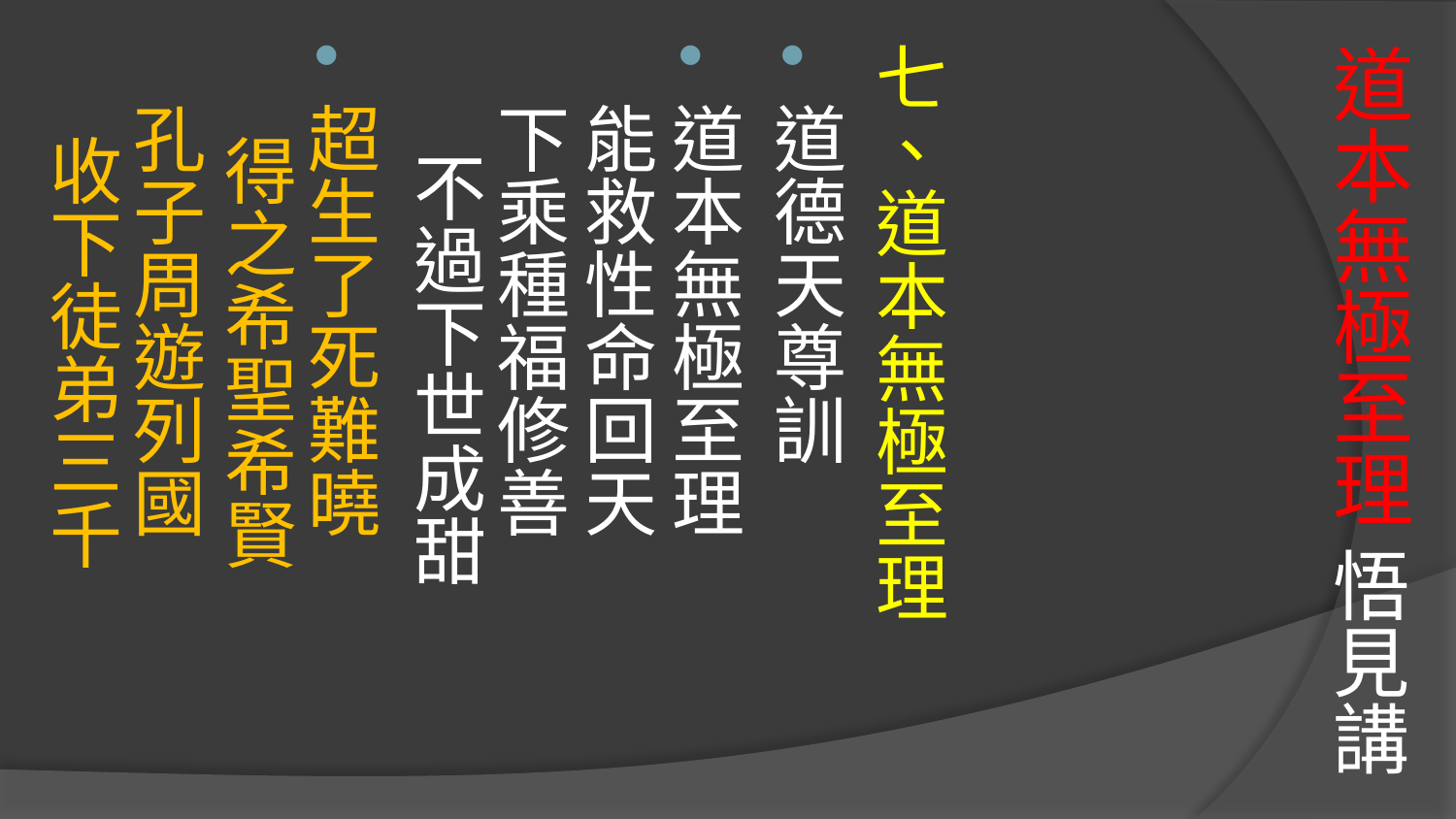

七、道本無極至理
道德天尊訓
道本無極至理　           能救性命回天
下乘種福修善　              不過下世成甜
超生了死難曉　             得之希聖希賢
孔子周遊列國　             收下徒弟三千
# 道本無極至理 悟見講